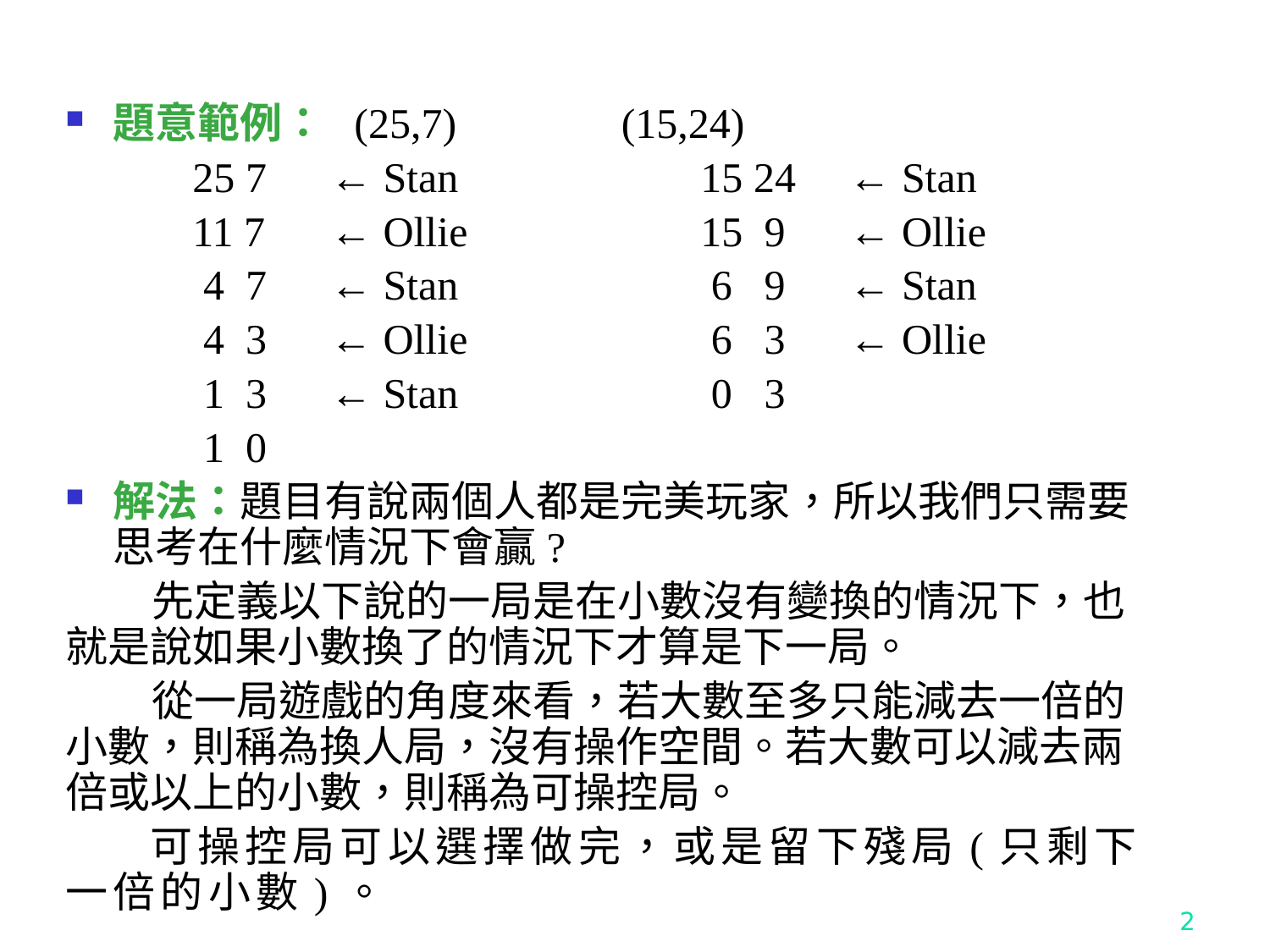

題意範例：  (25,7)		(15,24)
	25 7	 ← Stan		15 24	  ← Stan
	11 7	 ← Ollie		15  9      ← Ollie
	 4  7	 ← Stan		 6   9      ← Stan
	 4  3	 ← Ollie		 6   3      ← Ollie
	 1  3	 ← Stan		 0   3
	 1  0
解法：題目有說兩個人都是完美玩家，所以我們只需要思考在什麼情況下會贏?
        先定義以下說的一局是在小數沒有變換的情況下，也就是說如果小數換了的情況下才算是下一局。
        從一局遊戲的角度來看，若大數至多只能減去一倍的小數，則稱為換人局，沒有操作空間。若大數可以減去兩倍或以上的小數，則稱為可操控局。
     可操控局可以選擇做完，或是留下殘局(只剩下一倍的小數)。
2